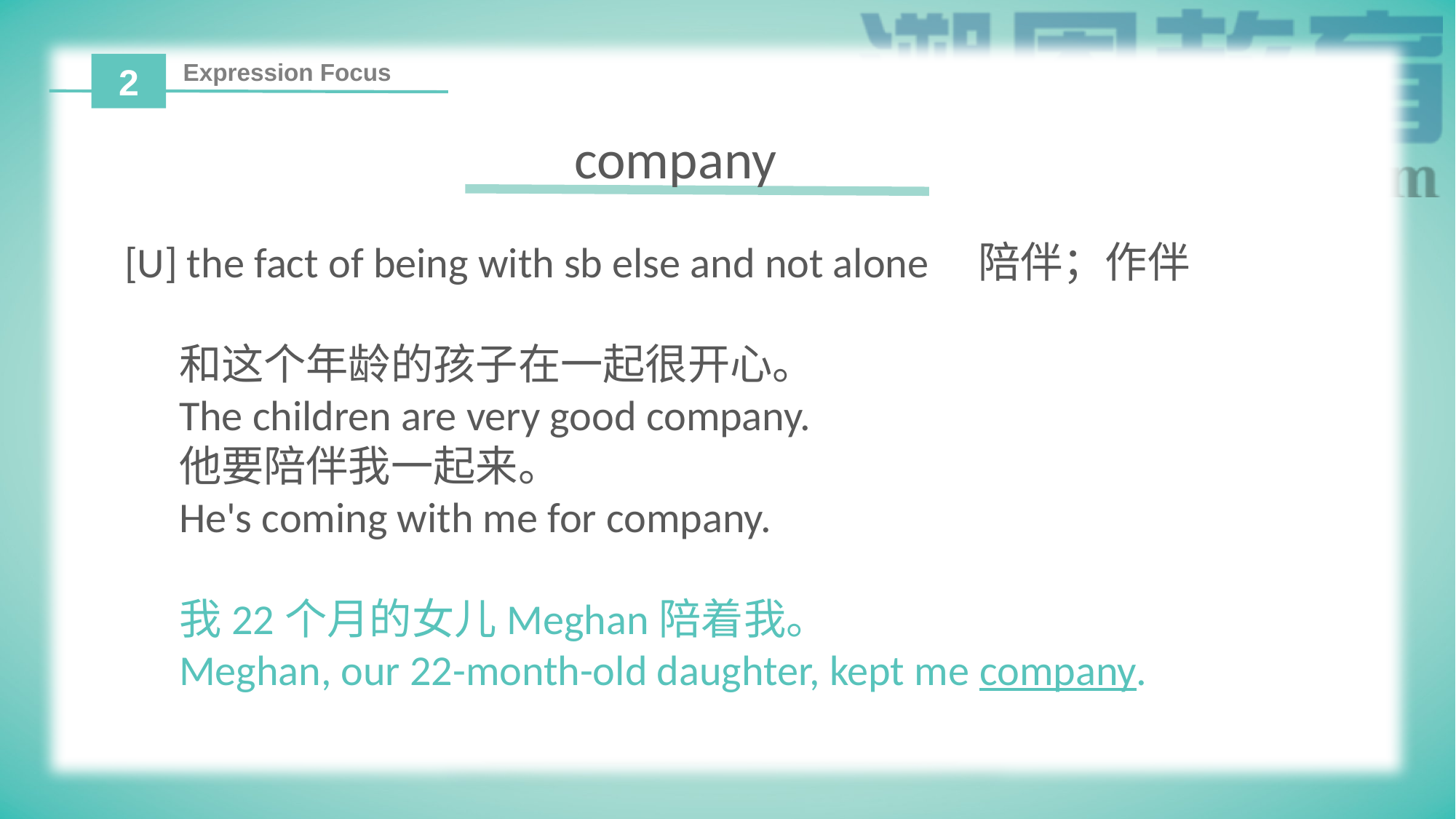

Expression Focus
2
company
[U] the fact of being with sb else and not alone    陪伴；作伴

和这个年龄的孩子在一起很开心。
The children are very good company.
他要陪伴我一起来。
He's coming with me for company.

我22个月的女儿Meghan陪着我。
Meghan, our 22-month-old daughter, kept me company.